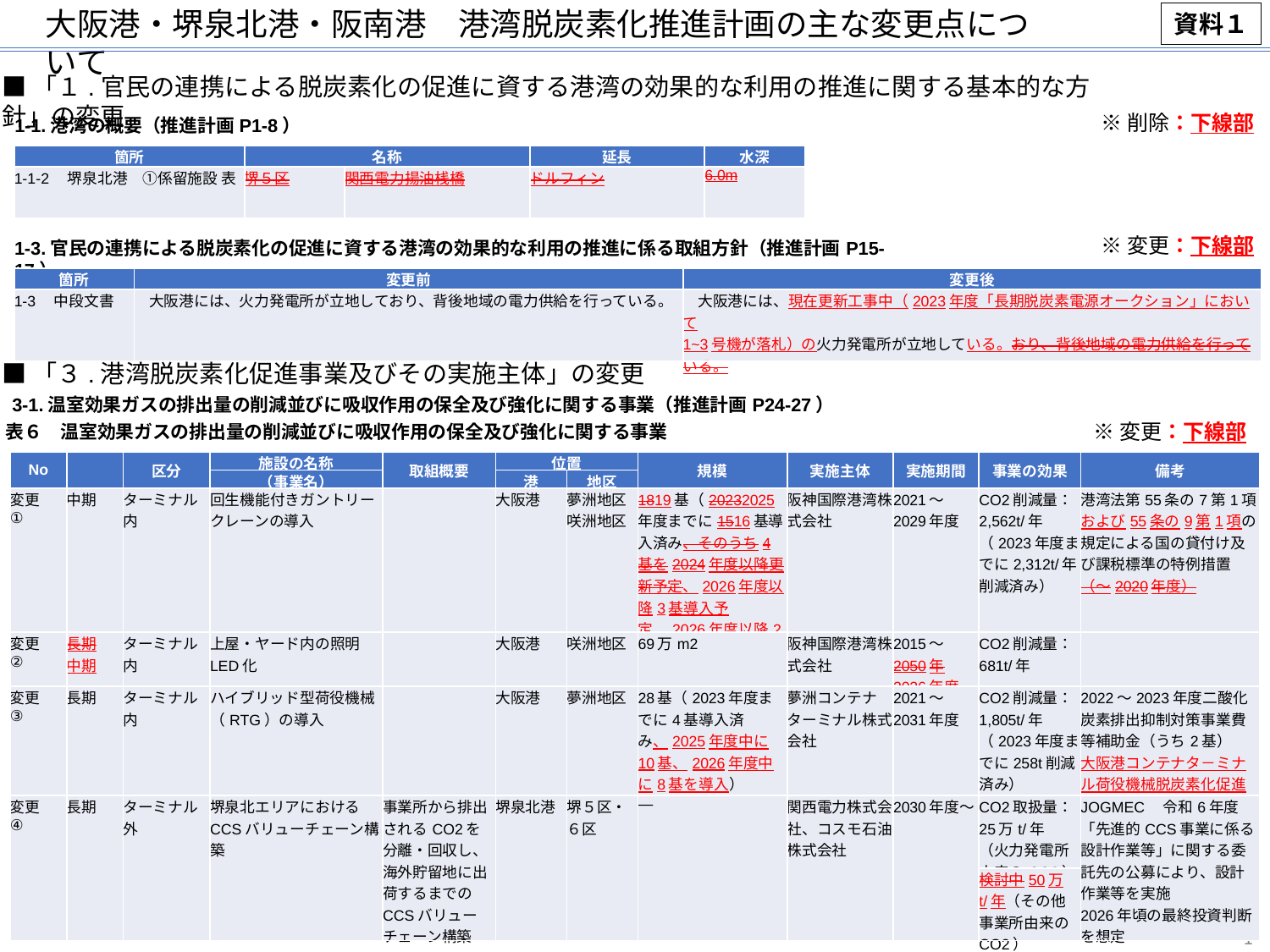

大阪港・堺泉北港・阪南港　港湾脱炭素化推進計画の主な変更点について
資料１
■「１.官民の連携による脱炭素化の促進に資する港湾の効果的な利用の推進に関する基本的な方針」の変更
※削除：下線部
1-1.港湾の概要（推進計画P1-8）
| 箇所 | 名称 |  | 延長 | 水深 |
| --- | --- | --- | --- | --- |
| 1-1-2　堺泉北港　①係留施設 表 | 堺５区 | 関西電力揚油桟橋 | ドルフィン | 6.0m |
※変更：下線部
1-3.官民の連携による脱炭素化の促進に資する港湾の効果的な利用の推進に係る取組方針（推進計画P15-17）
| 箇所 | 変更前 | 変更後 |
| --- | --- | --- |
| 1-3　中段文書 | 大阪港には、火力発電所が立地しており、背後地域の電力供給を行っている。 | 大阪港には、現在更新工事中（2023年度「長期脱炭素電源オークション」において 1~3号機が落札）の火力発電所が立地している。おり、背後地域の電力供給を行っている。 |
■「３.港湾脱炭素化促進事業及びその実施主体」の変更
3-1.温室効果ガスの排出量の削減並びに吸収作用の保全及び強化に関する事業（推進計画P24-27）
※変更：下線部
表６　温室効果ガスの排出量の削減並びに吸収作用の保全及び強化に関する事業
| No |  | 区分 | 施設の名称 | 取組概要 | 位置 |  | 規模 | 実施主体 | 実施期間 | 事業の効果 | 備考 |
| --- | --- | --- | --- | --- | --- | --- | --- | --- | --- | --- | --- |
|  |  |  | （事業名） |  | 港 | 地区 |  |  |  |  |  |
| 変更 ① | 中期 | ターミナル内 | 回生機能付きガントリークレーンの導入 |  | 大阪港 | 夢洲地区 咲洲地区 | 1819基（20232025年度までに1516基導入済み、そのうち4基を2024年度以降更新予定、2026年度以降3基導入予定、2026年度以降2基更新予定） | 阪神国際港湾株式会社 | 2021～2029年度 | CO2削減量： 2,562t/年 （2023年度までに2,312t/年削減済み） | 港湾法第55条の7第1項および55条の9第1項の規定による国の貸付け及び課税標準の特例措置（～2020年度） |
| 変更 ② | 長期 中期 | ターミナル内 | 上屋・ヤード内の照明LED化 |  | 大阪港 | 咲洲地区 | 69万m2 | 阪神国際港湾株式会社 | 2015～2050年 2026年度 | CO2削減量： 681t/年 |  |
| 変更 ③ | 長期 | ターミナル内 | ハイブリッド型荷役機械（RTG）の導入 |  | 大阪港 | 夢洲地区 | 28基（2023年度までに4基導入済み、2025年度中に10基、2026年度中に8基を導入） | 夢洲コンテナターミナル株式会社 | 2021～2031年度 | CO2削減量：1,805t/年（2023年度までに258t削減済み） | 2022～2023年度二酸化炭素排出抑制対策事業費等補助金（うち2基） 大阪港コンテナタ－ミナル荷役機械脱炭素化促進事業補助金 |
| 変更 ④ | 長期 | ターミナル外 | 堺泉北エリアにおけるCCSバリューチェーン構築 | 事業所から排出されるCO2を分離・回収し、海外貯留地に出荷するまでのCCSバリューチェーン構築 | 堺泉北港 | 堺５区・６区 | ― | 関西電力株式会社、コスモ石油株式会社 | 2030年度～ | CO2取扱量：25万t/年 （火力発電所由来のCO2） | JOGMEC　令和6年度「先進的CCS事業に係る設計作業等」に関する委託先の公募により、設計作業等を実施 2026年頃の最終投資判断を想定 |
|  |  |  |  |  |  |  |  |  |  | 検討中50万t/年（その他事業所由来のCO2） |  |
1